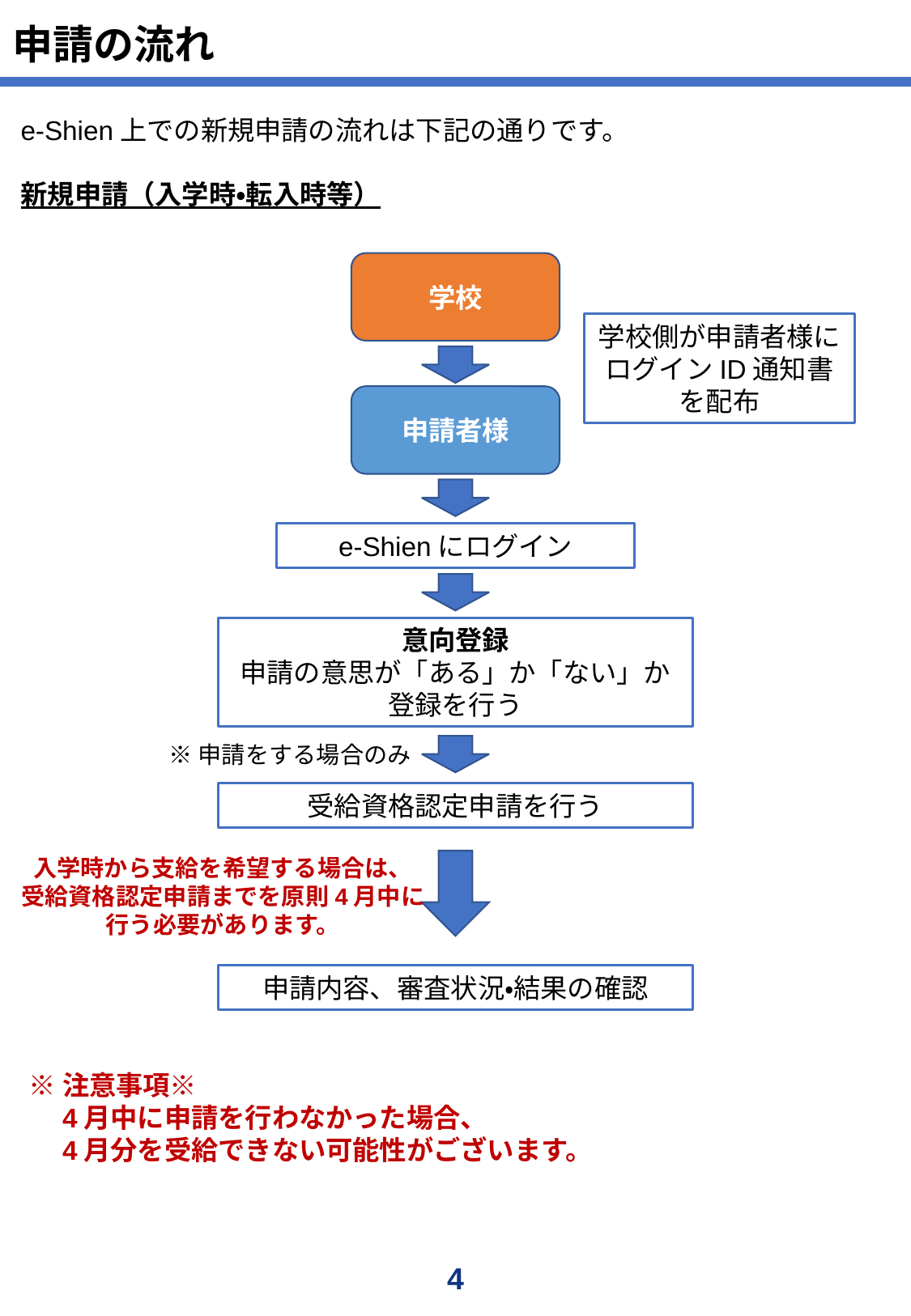

申請の流れ
e-Shien上での新規申請の流れは下記の通りです。

新規申請（入学時・転入時等）

学校
学校側が申請者様にログインID通知書
を配布

申請者様

e-Shienにログイン

意向登録
申請の意思が「ある」か「ない」か
登録を行う
※申請をする場合のみ

受給資格認定申請を行う
入学時から支給を希望する場合は、
受給資格認定申請までを原則4月中に
行う必要があります。

申請内容、審査状況・結果の確認

※注意事項※
　4月中に申請を行わなかった場合、
　4月分を受給できない可能性がございます。